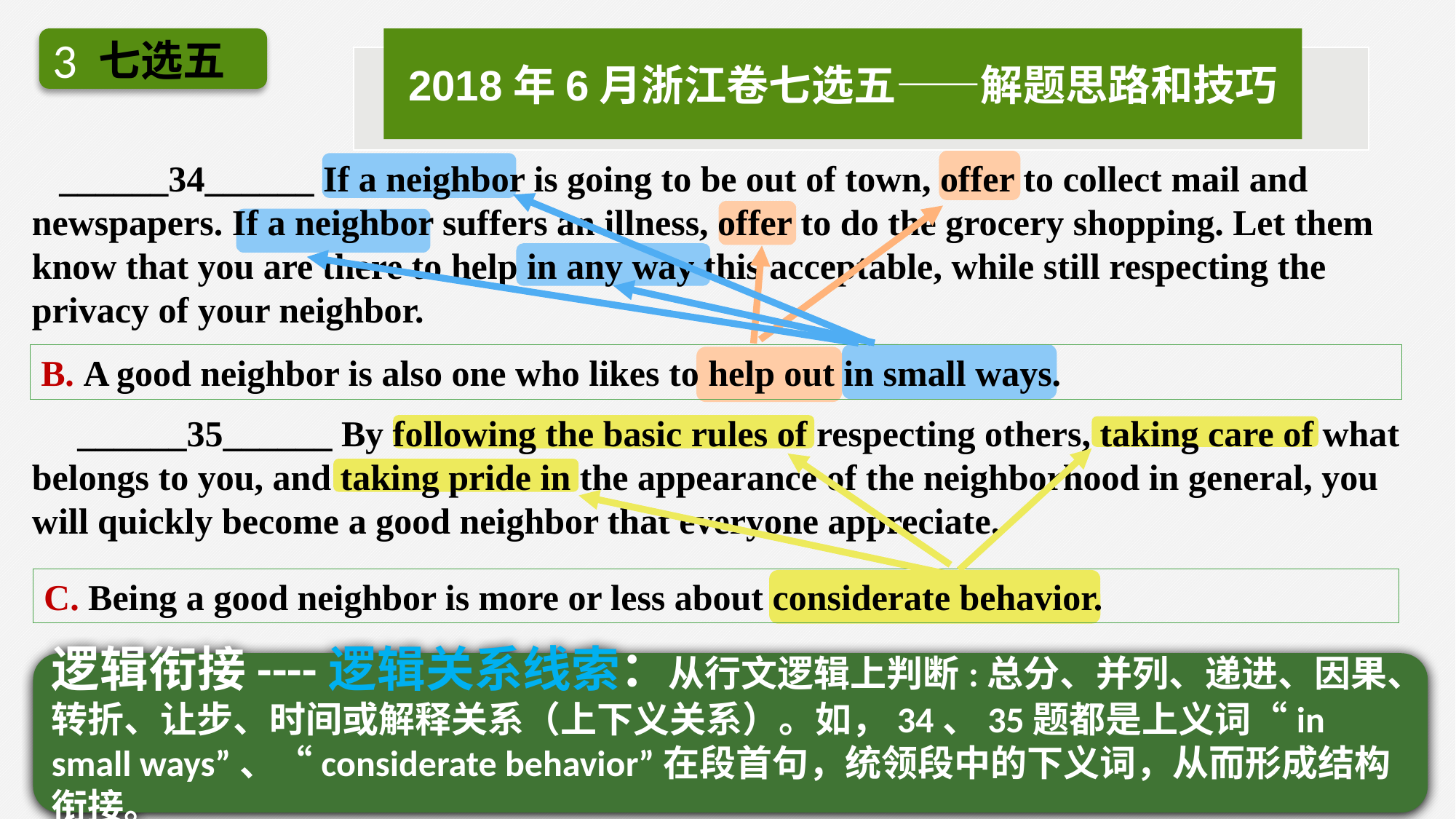

3
七选五
2018年6月浙江卷七选五——解题思路和技巧

   ______34______ If a neighbor is going to be out of town, offer to collect mail and newspapers. If a neighbor suffers an illness, offer to do the grocery shopping. Let them know that you are there to help in any way this acceptable, while still respecting the privacy of your neighbor.

     ______35______ By following the basic rules of respecting others, taking care of what belongs to you, and taking pride in the appearance of the neighborhood in general, you will quickly become a good neighbor that everyone appreciate.

B. A good neighbor is also one who likes to help out in small ways.

C. Being a good neighbor is more or less about considerate behavior.

逻辑衔接----逻辑关系线索：从行文逻辑上判断:总分、并列、递进、因果、转折、让步、时间或解释关系（上下义关系）。如，34、35题都是上义词“in small ways”、“considerate behavior”在段首句，统领段中的下义词，从而形成结构衔接。